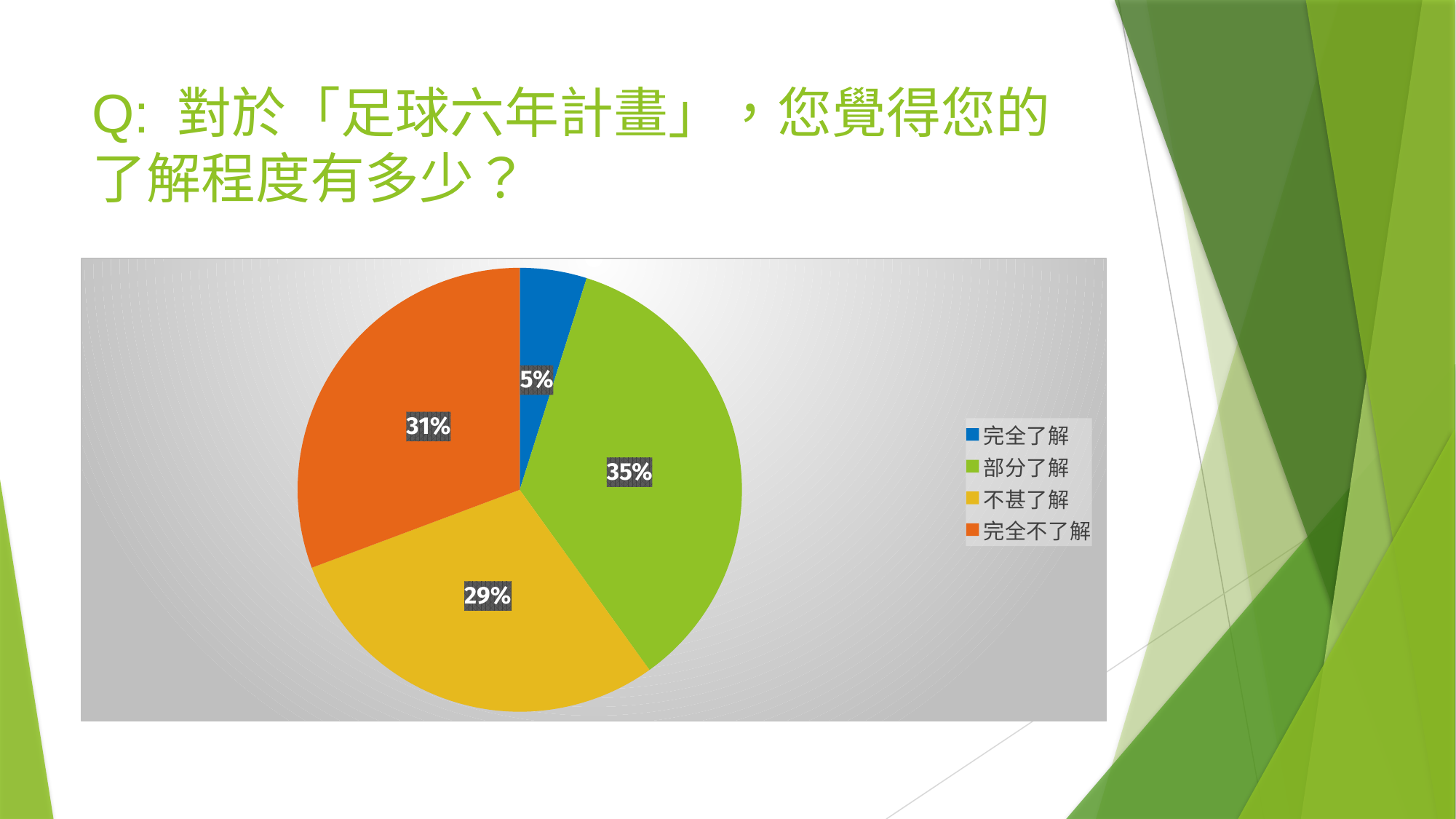

# Q: 對於「足球六年計畫」，您覺得您的了解程度有多少？

### Chart

| Category | 人數 |
|---|---|
| 完全了解 | 13.0 |
| 部分了解 | 94.0 |
| 不甚了解 | 78.0 |
| 完全不了解 | 82.0 |